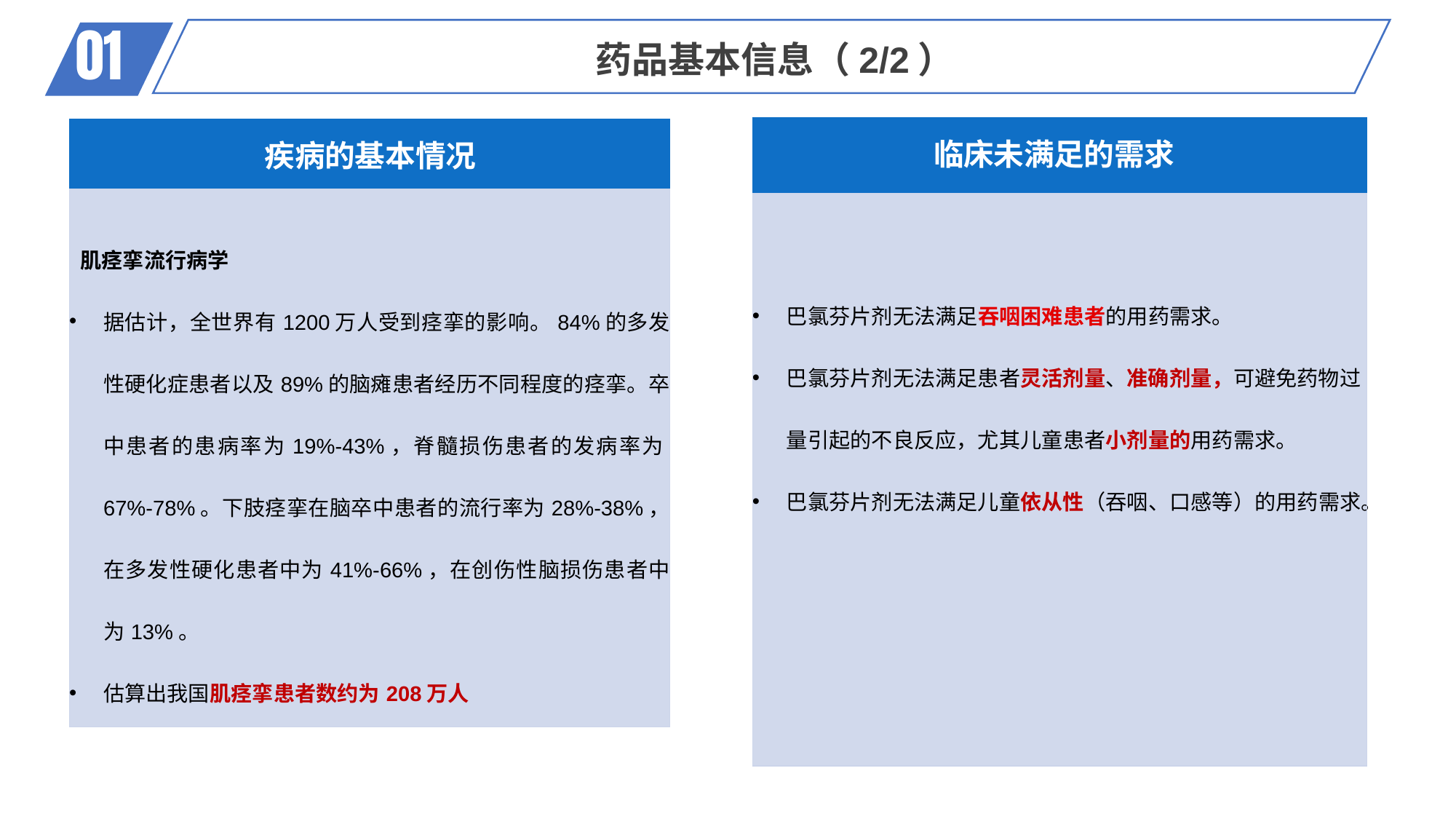

01

药品基本信息（2/2）
| 临床未满足的需求 |
| --- |
| 巴氯芬片剂无法满足吞咽困难患者的用药需求。 巴氯芬片剂无法满足患者灵活剂量、准确剂量，可避免药物过量引起的不良反应，尤其儿童患者小剂量的用药需求。 巴氯芬片剂无法满足儿童依从性（吞咽、口感等）的用药需求。 |
| 疾病的基本情况 |
| --- |
| 肌痉挛流行病学 据估计，全世界有1200万人受到痉挛的影响。84%的多发性硬化症患者以及89%的脑瘫患者经历不同程度的痉挛。卒中患者的患病率为19%-43%，脊髓损伤患者的发病率为67%-78%。下肢痉挛在脑卒中患者的流行率为28%-38%，在多发性硬化患者中为41%-66%，在创伤性脑损伤患者中为13%。 估算出我国肌痉挛患者数约为208万人 |